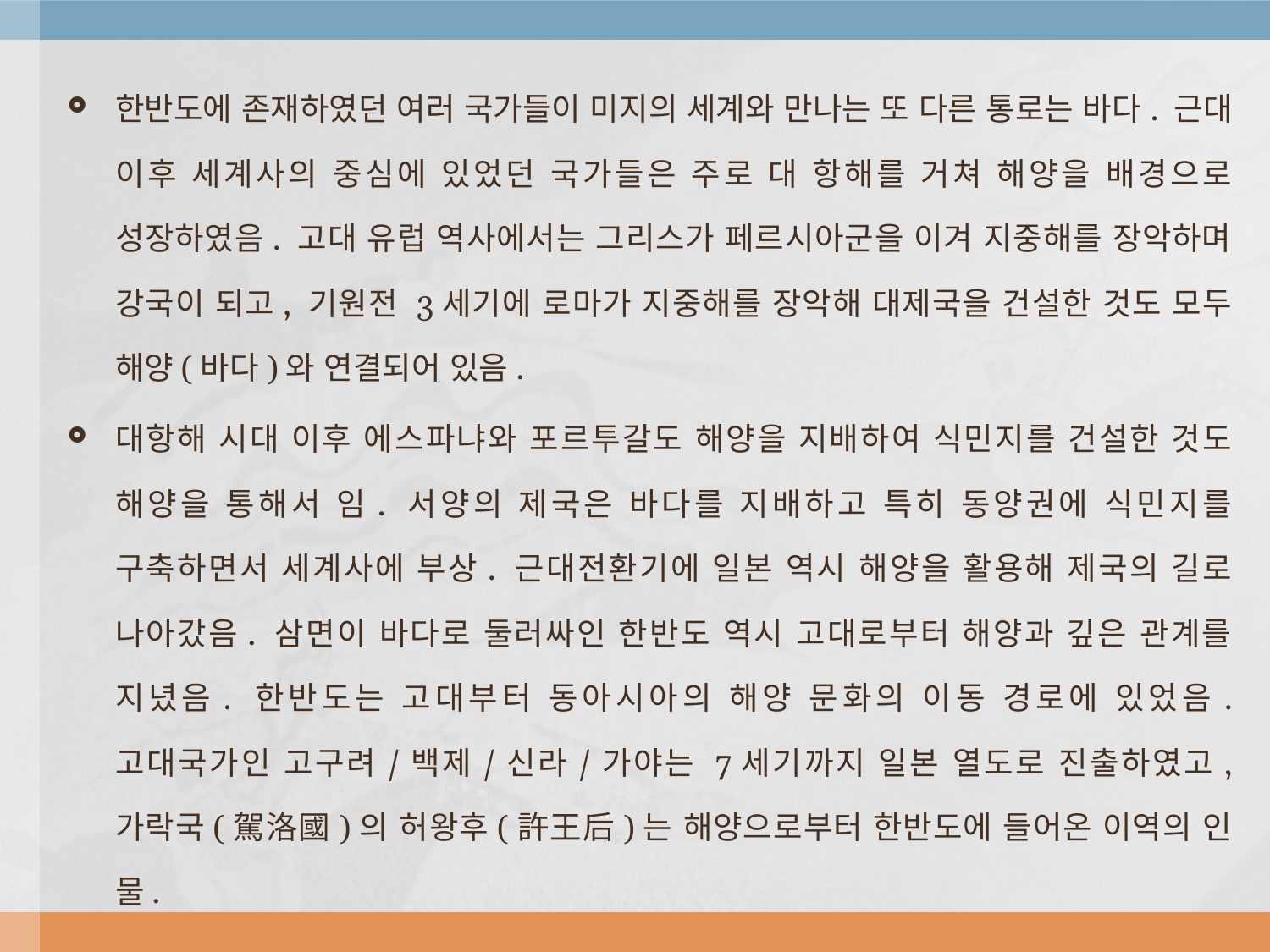

한반도에 존재하였던 여러 국가들이 미지의 세계와 만나는 또 다른 통로는 바다. 근대 이후 세계사의 중심에 있었던 국가들은 주로 대 항해를 거쳐 해양을 배경으로 성장하였음. 고대 유럽 역사에서는 그리스가 페르시아군을 이겨 지중해를 장악하며 강국이 되고, 기원전 3세기에 로마가 지중해를 장악해 대제국을 건설한 것도 모두 해양(바다)와 연결되어 있음.
대항해 시대 이후 에스파냐와 포르투갈도 해양을 지배하여 식민지를 건설한 것도 해양을 통해서 임. 서양의 제국은 바다를 지배하고 특히 동양권에 식민지를 구축하면서 세계사에 부상. 근대전환기에 일본 역시 해양을 활용해 제국의 길로 나아갔음. 삼면이 바다로 둘러싸인 한반도 역시 고대로부터 해양과 깊은 관계를 지녔음. 한반도는 고대부터 동아시아의 해양 문화의 이동 경로에 있었음. 고대국가인 고구려/백제/신라/가야는 7세기까지 일본 열도로 진출하였고, 가락국(駕洛國)의 허왕후(許王后)는 해양으로부터 한반도에 들어온 이역의 인물.